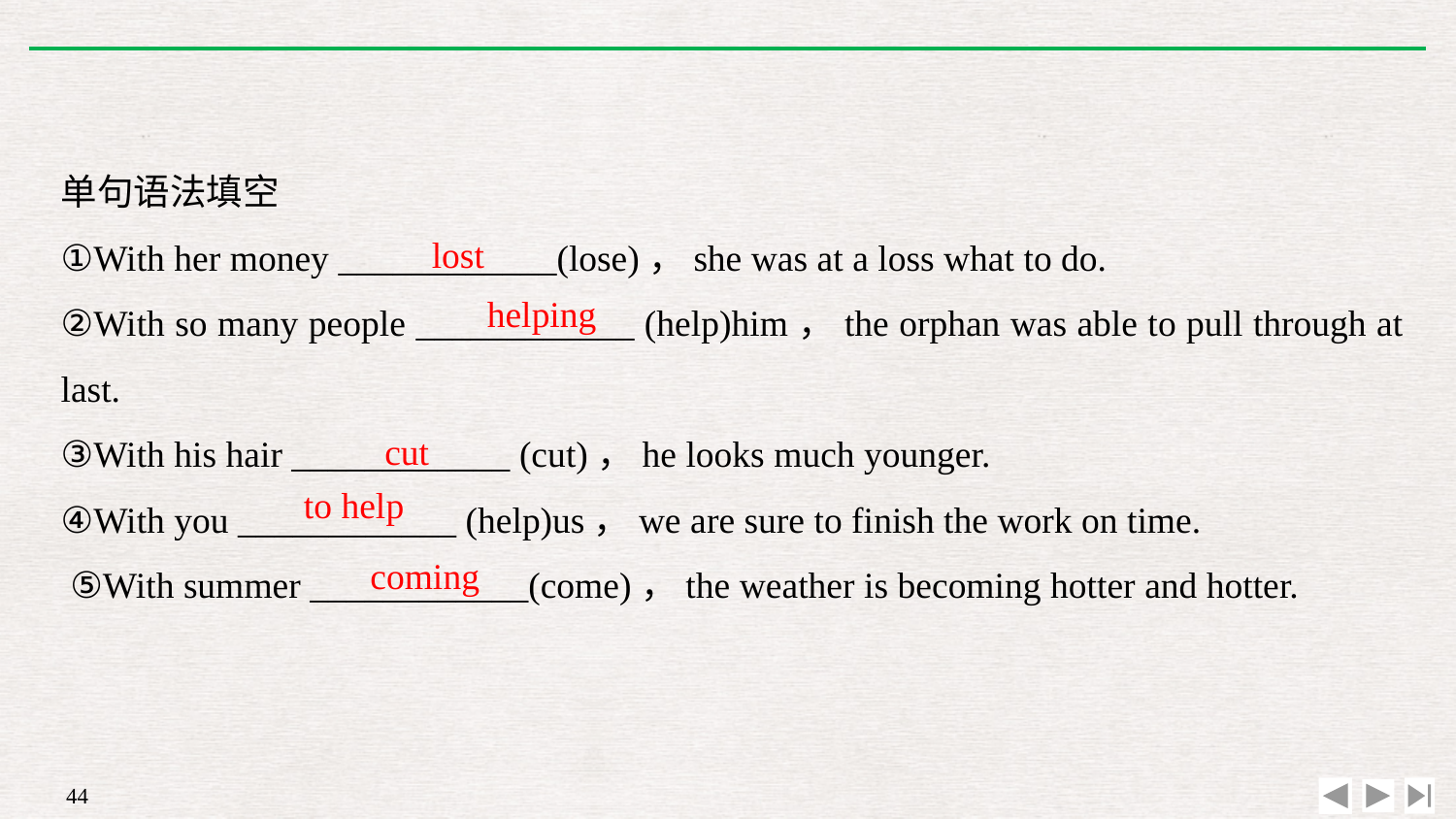

单句语法填空
①With her money ____________(lose)，she was at a loss what to do.
②With so many people ____________ (help)him，the orphan was able to pull through at last.
③With his hair ____________ (cut)，he looks much younger.
④With you ____________ (help)us，we are sure to finish the work on time.
 ⑤With summer ____________(come)，the weather is becoming hotter and hotter.
lost
helping
cut
to help
coming